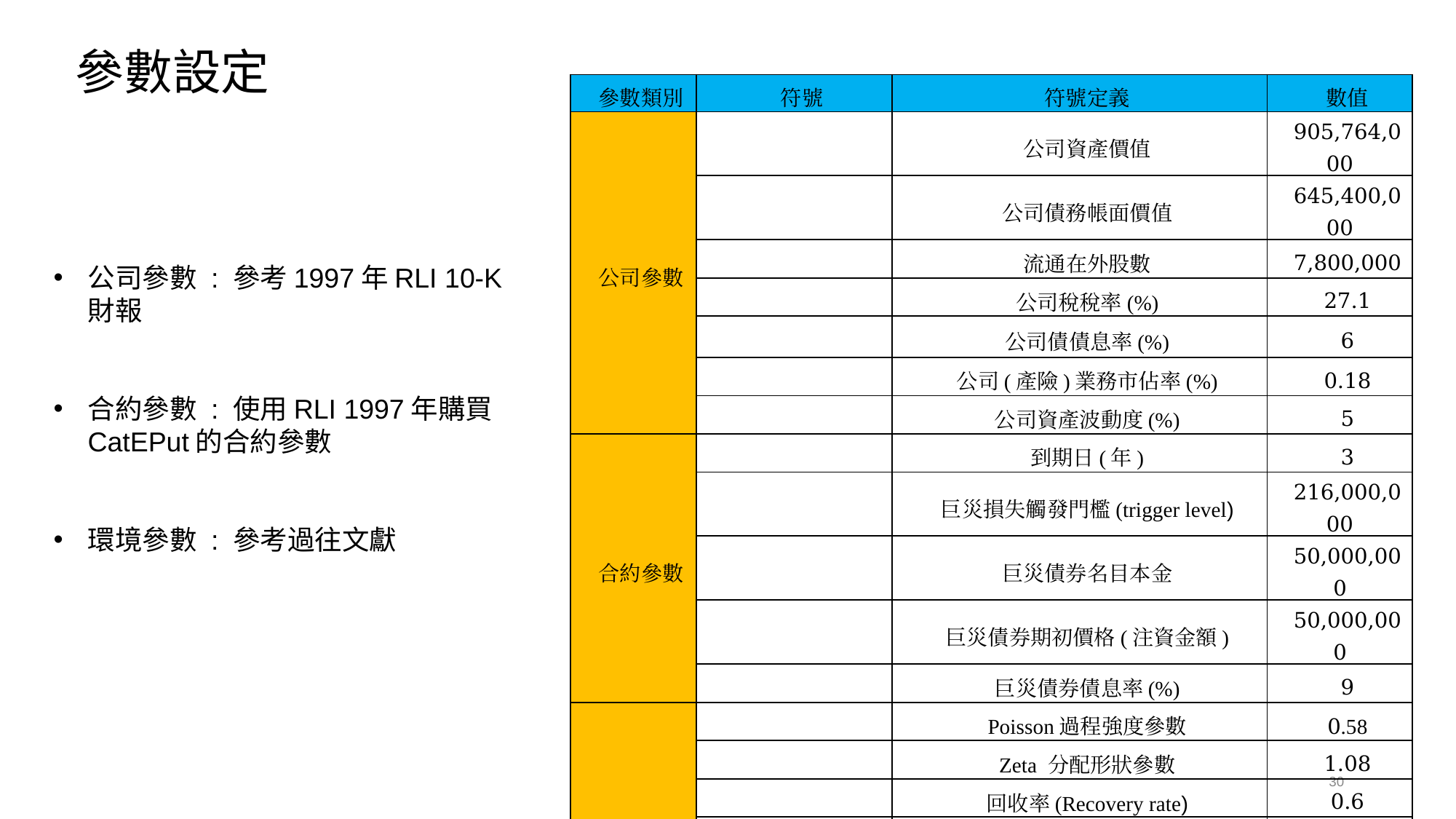

參數設定
| 參數類別 | 符號 | 符號定義 | 數值 |
| --- | --- | --- | --- |
| 公司參數 |  | 公司資產價值 | 905,764,000 |
|  |  | 公司債務帳面價值 | 645,400,000 |
|  |  | 流通在外股數 | 7,800,000 |
|  |  | 公司稅稅率(%) | 27.1 |
|  |  | 公司債債息率(%) | 6 |
|  |  | 公司(產險)業務市佔率(%) | 0.18 |
|  |  | 公司資產波動度(%) | 5 |
| 合約參數 |  | 到期日(年) | 3 |
|  |  | 巨災損失觸發門檻(trigger level) | 216,000,000 |
|  |  | 巨災債券名目本金 | 50,000,000 |
|  |  | 巨災債券期初價格(注資金額) | 50,000,000 |
|  |  | 巨災債券債息率(%) | 9 |
| 環境參數 |  | Poisson過程強度參數 | 0.58 |
|  |  | Zeta 分配形狀參數 | 1.08 |
|  |  | 回收率(Recovery rate) | 0.6 |
|  |  | 無風險利率(%) | 5 |
|  |  | 期數 | 60 |
|  |  | 巨災損失單位跳躍幅度 | 18,000,000 |
公司參數 : 參考1997年RLI 10-K財報

合約參數 : 使用RLI 1997年購買CatEPut的合約參數

環境參數 : 參考過往文獻
30